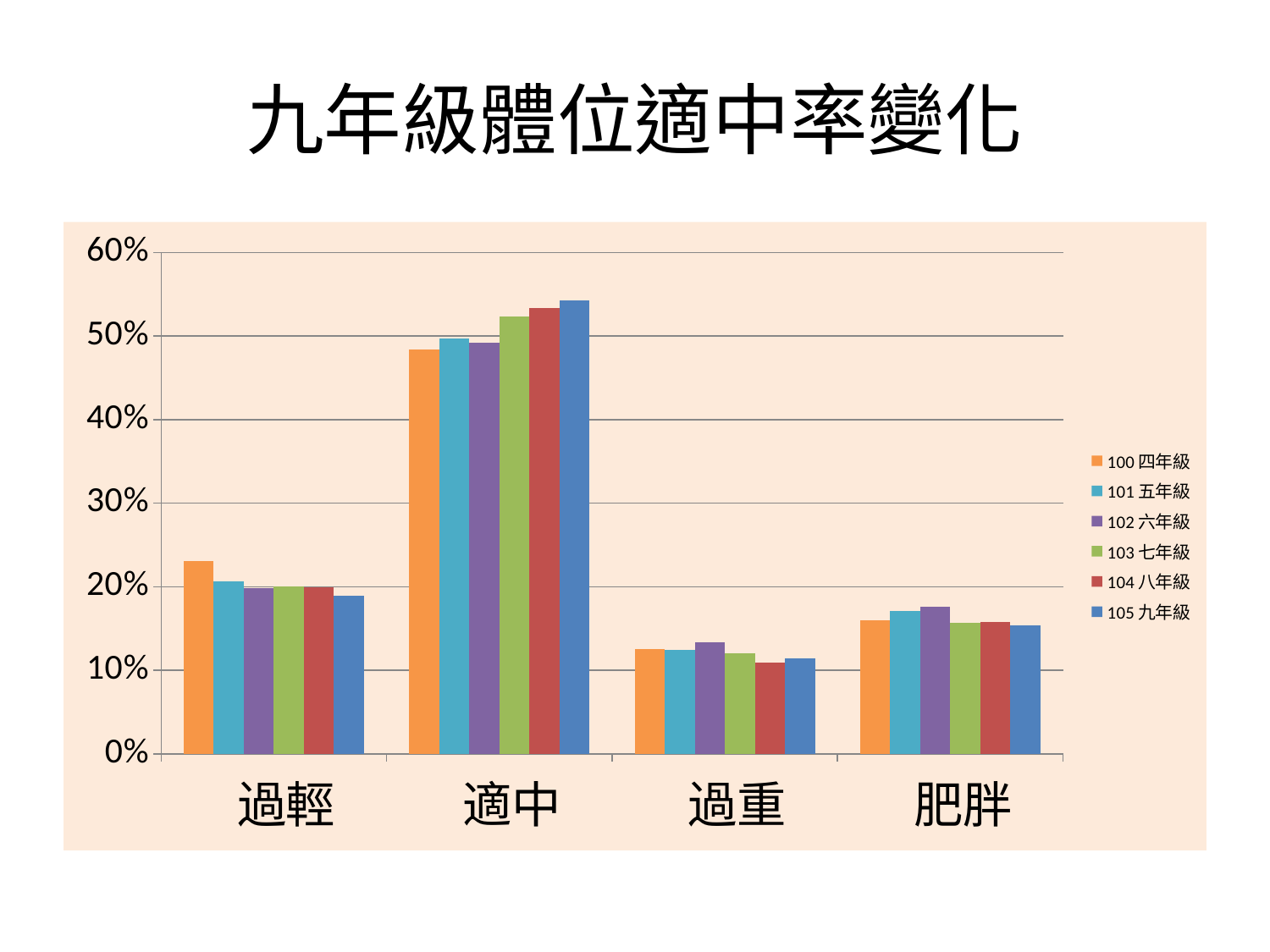

# 九年級體位適中率變化

### Chart

| Category |  |  |  |  |  |  |
|---|---|---|---|---|---|---|
|  過輕 | 0.2310126582278481 | 0.20684292379471228 | 0.19877675840978593 | 0.2 | 0.19940915805022155 | 0.1893491124260355 |
|  適中 | 0.48417721518987344 | 0.4976671850699845 | 0.4923547400611621 | 0.5233082706766917 | 0.5332348596750369 | 0.5428994082840237 |
|  過重 | 0.125 | 0.12441679626749612 | 0.13302752293577982 | 0.12030075187969924 | 0.10930576070901034 | 0.11390532544378698 |
|  肥胖 | 0.15981012658227847 | 0.17107309486780714 | 0.17584097859327216 | 0.15639097744360902 | 0.15805022156573117 | 0.15384615384615385 |